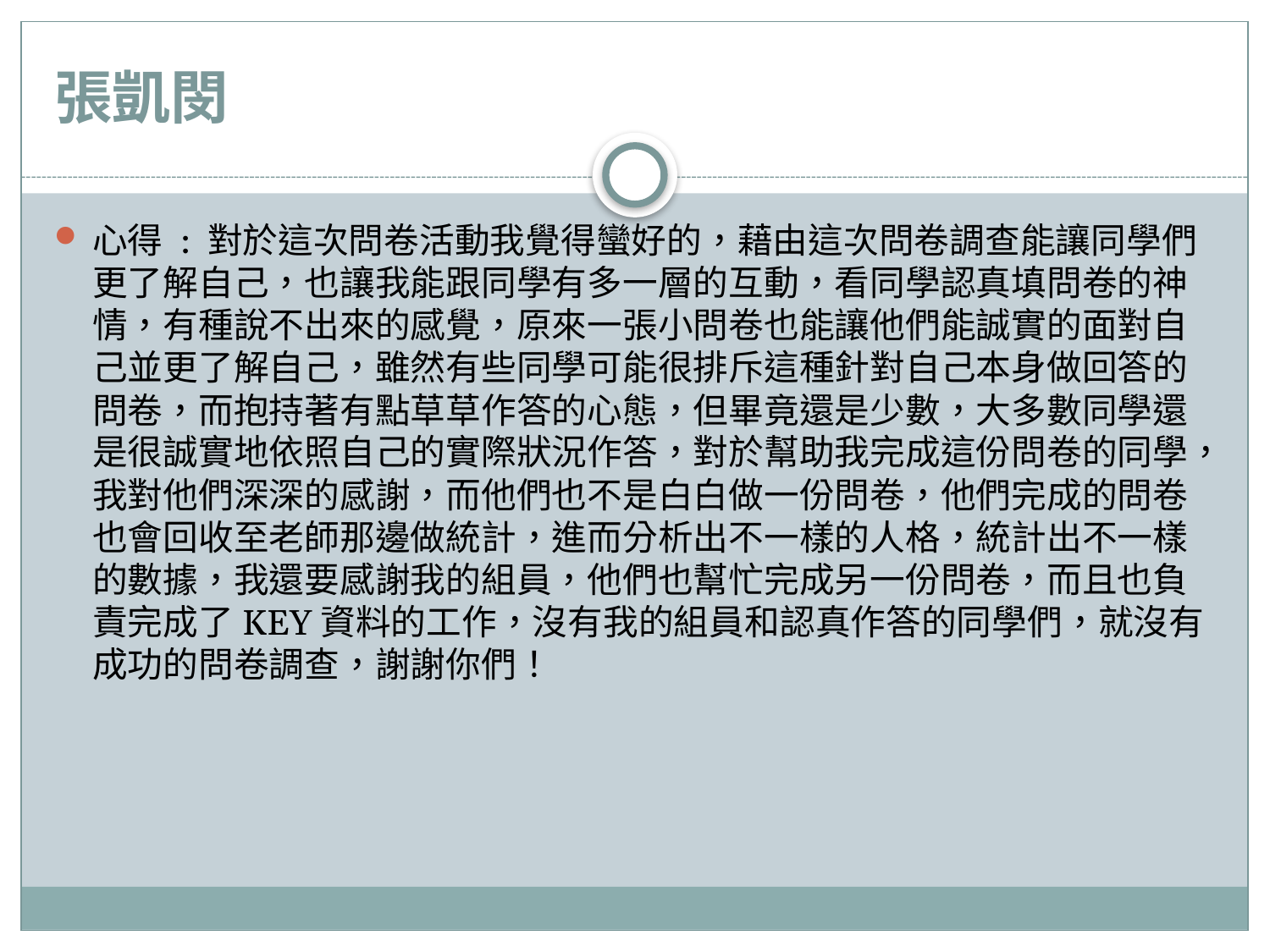

# 張凱閔
心得 : 對於這次問卷活動我覺得蠻好的，藉由這次問卷調查能讓同學們更了解自己，也讓我能跟同學有多一層的互動，看同學認真填問卷的神情，有種說不出來的感覺，原來一張小問卷也能讓他們能誠實的面對自己並更了解自己，雖然有些同學可能很排斥這種針對自己本身做回答的問卷，而抱持著有點草草作答的心態，但畢竟還是少數，大多數同學還是很誠實地依照自己的實際狀況作答，對於幫助我完成這份問卷的同學，我對他們深深的感謝，而他們也不是白白做一份問卷，他們完成的問卷也會回收至老師那邊做統計，進而分析出不一樣的人格，統計出不一樣的數據，我還要感謝我的組員，他們也幫忙完成另一份問卷，而且也負責完成了KEY資料的工作，沒有我的組員和認真作答的同學們，就沒有成功的問卷調查，謝謝你們！